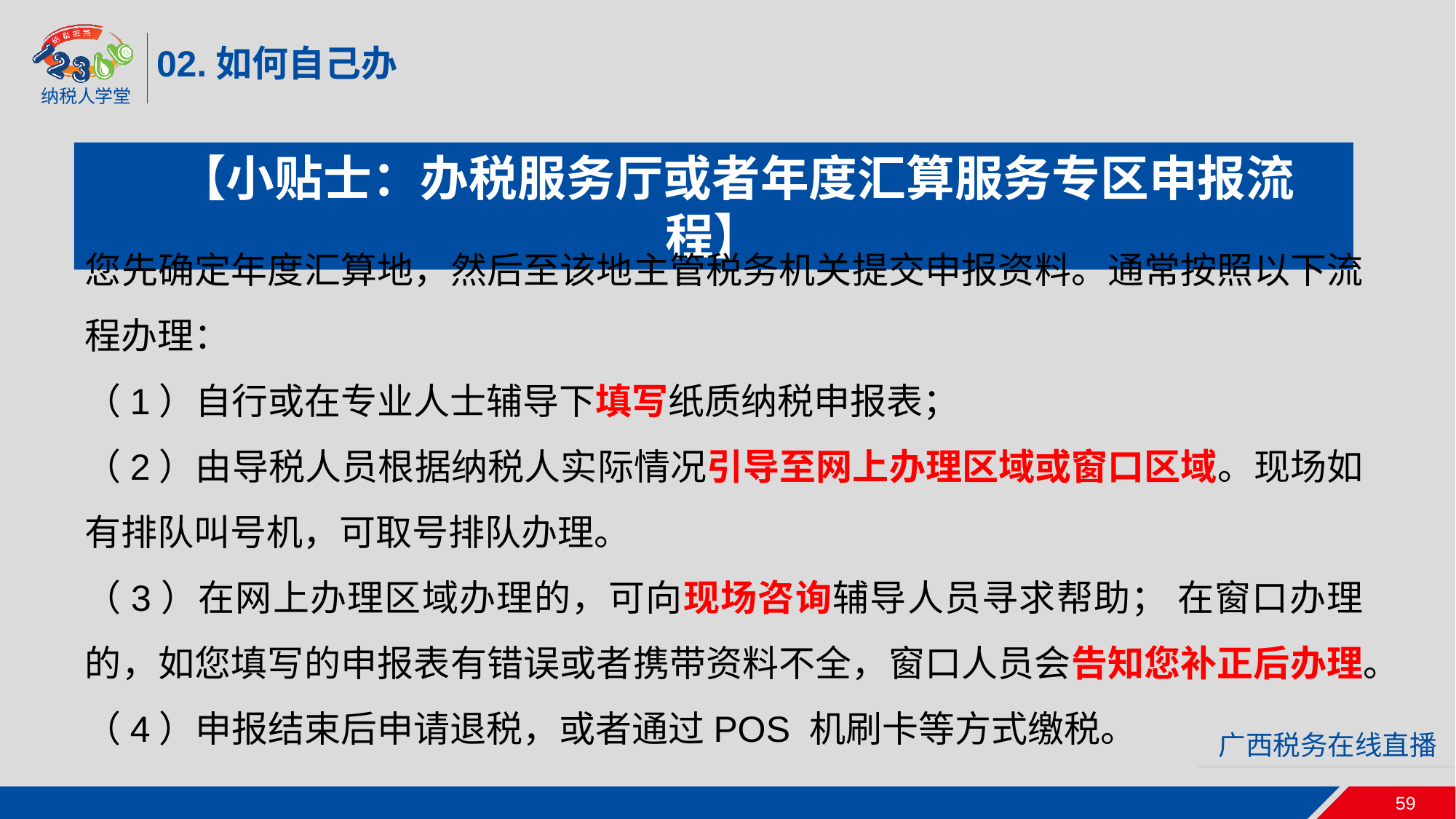

02.如何自己办
   【小贴士：办税服务厅或者年度汇算服务专区申报流程】
您先确定年度汇算地，然后至该地主管税务机关提交申报资料。通常按照以下流程办理：
（1）自行或在专业人士辅导下填写纸质纳税申报表；
（2）由导税人员根据纳税人实际情况引导至网上办理区域或窗口区域。现场如有排队叫号机，可取号排队办理。
（3）在网上办理区域办理的，可向现场咨询辅导人员寻求帮助； 在窗口办理的，如您填写的申报表有错误或者携带资料不全，窗口人员会告知您补正后办理。
（4）申报结束后申请退税，或者通过POS 机刷卡等方式缴税。